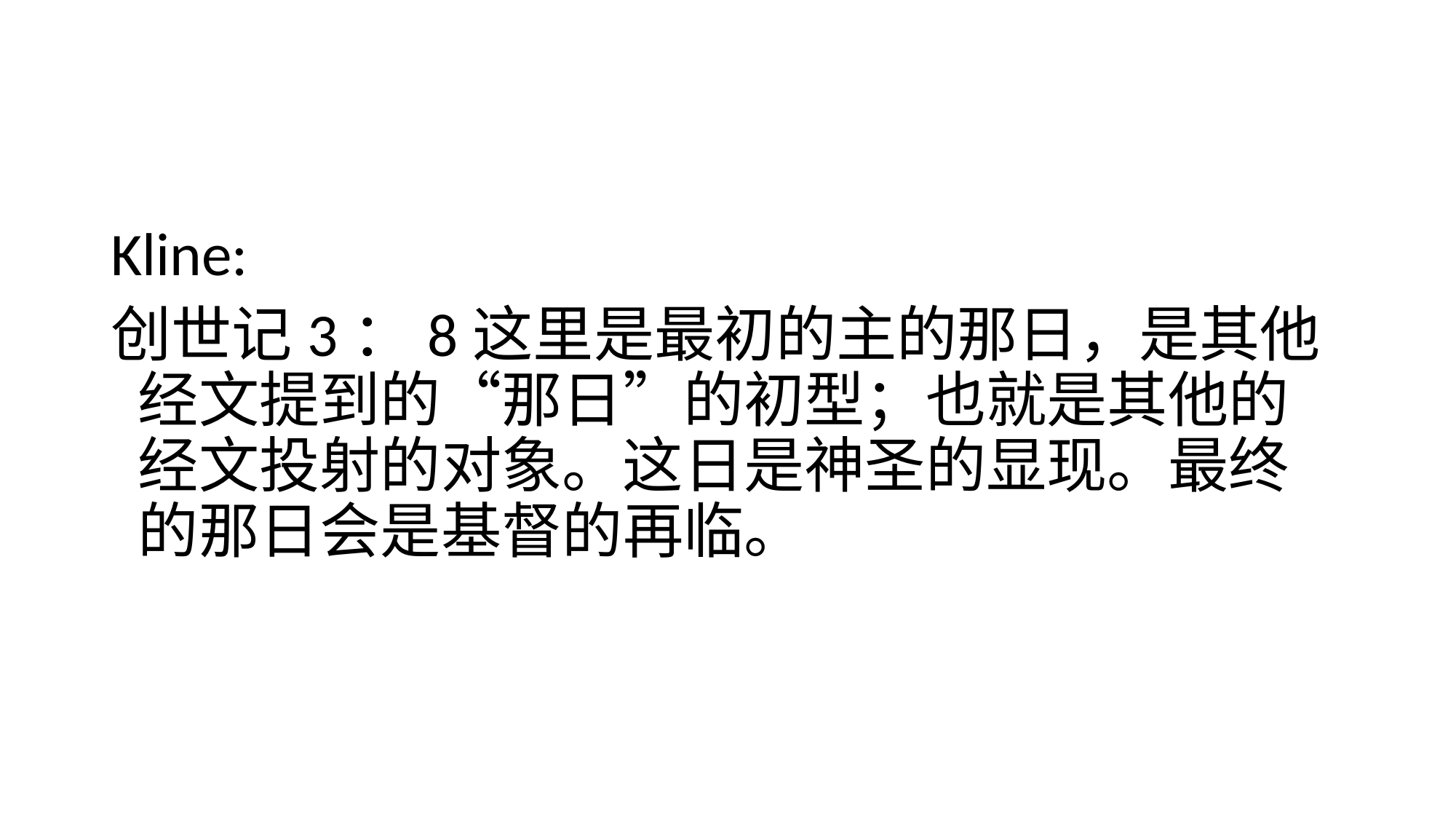

#
Kline:
创世记3：8这里是最初的主的那日，是其他经文提到的“那日”的初型；也就是其他的经文投射的对象。这日是神圣的显现。最终的那日会是基督的再临。